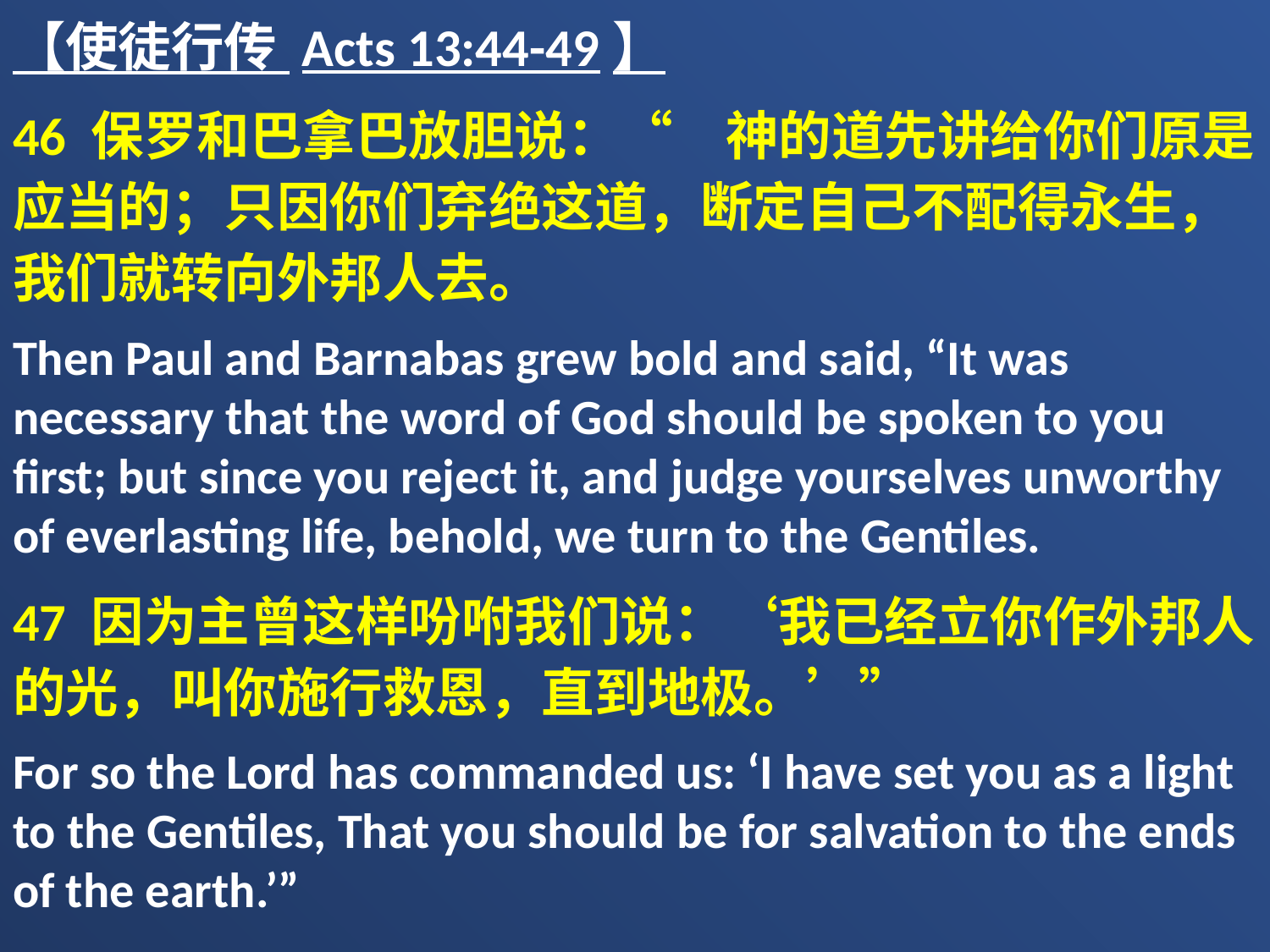

【使徒行传 Acts 13:44-49】
46 保罗和巴拿巴放胆说：“　神的道先讲给你们原是应当的；只因你们弃绝这道，断定自己不配得永生，我们就转向外邦人去。
Then Paul and Barnabas grew bold and said, “It was necessary that the word of God should be spoken to you first; but since you reject it, and judge yourselves unworthy of everlasting life, behold, we turn to the Gentiles.
47 因为主曾这样吩咐我们说：‘我已经立你作外邦人的光，叫你施行救恩，直到地极。’”
For so the Lord has commanded us: ‘I have set you as a light to the Gentiles, That you should be for salvation to the ends of the earth.’”